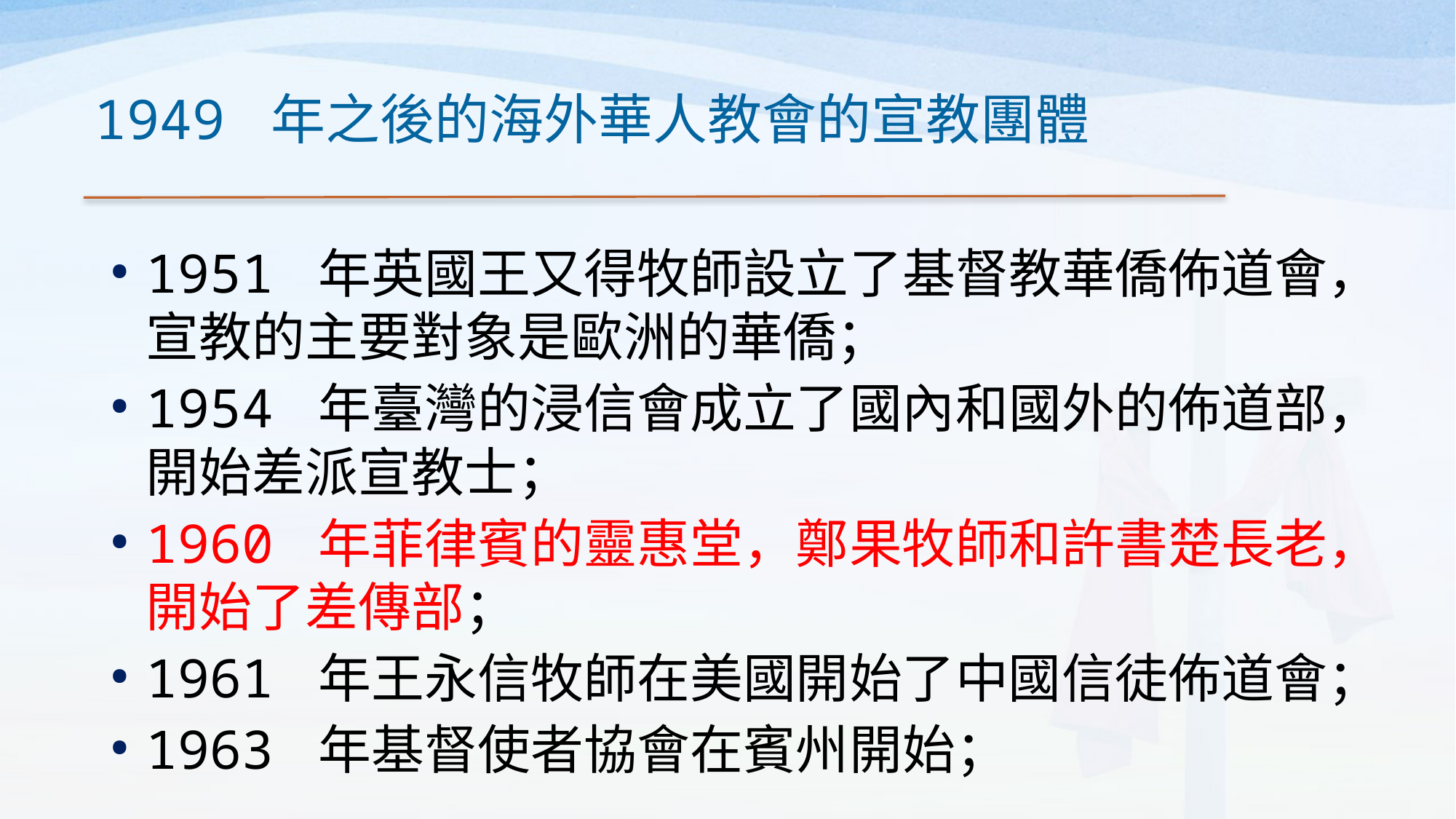

1949 年之後的海外華人教會的宣教團體

1951 年英國王又得牧師設立了基督教華僑佈道會，宣教的主要對象是歐洲的華僑；
1954 年臺灣的浸信會成立了國內和國外的佈道部，開始差派宣教士；
1960 年菲律賓的靈惠堂，鄭果牧師和許書楚長老，開始了差傳部；
1961 年王永信牧師在美國開始了中國信徒佈道會；
1963 年基督使者協會在賓州開始；